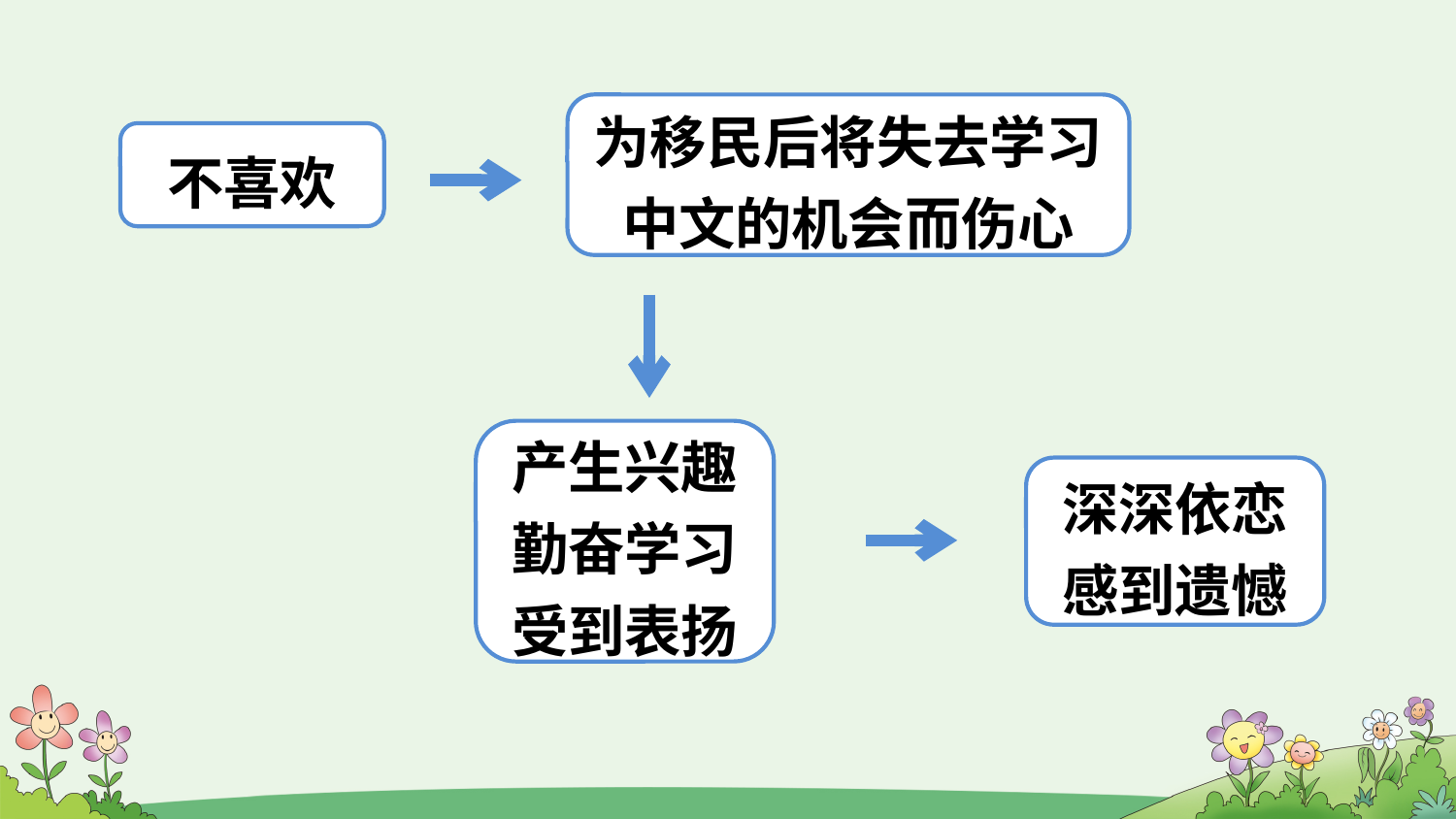

为移民后将失去学习
中文的机会而伤心
不喜欢
产生兴趣
勤奋学习
受到表扬
深深依恋感到遗憾